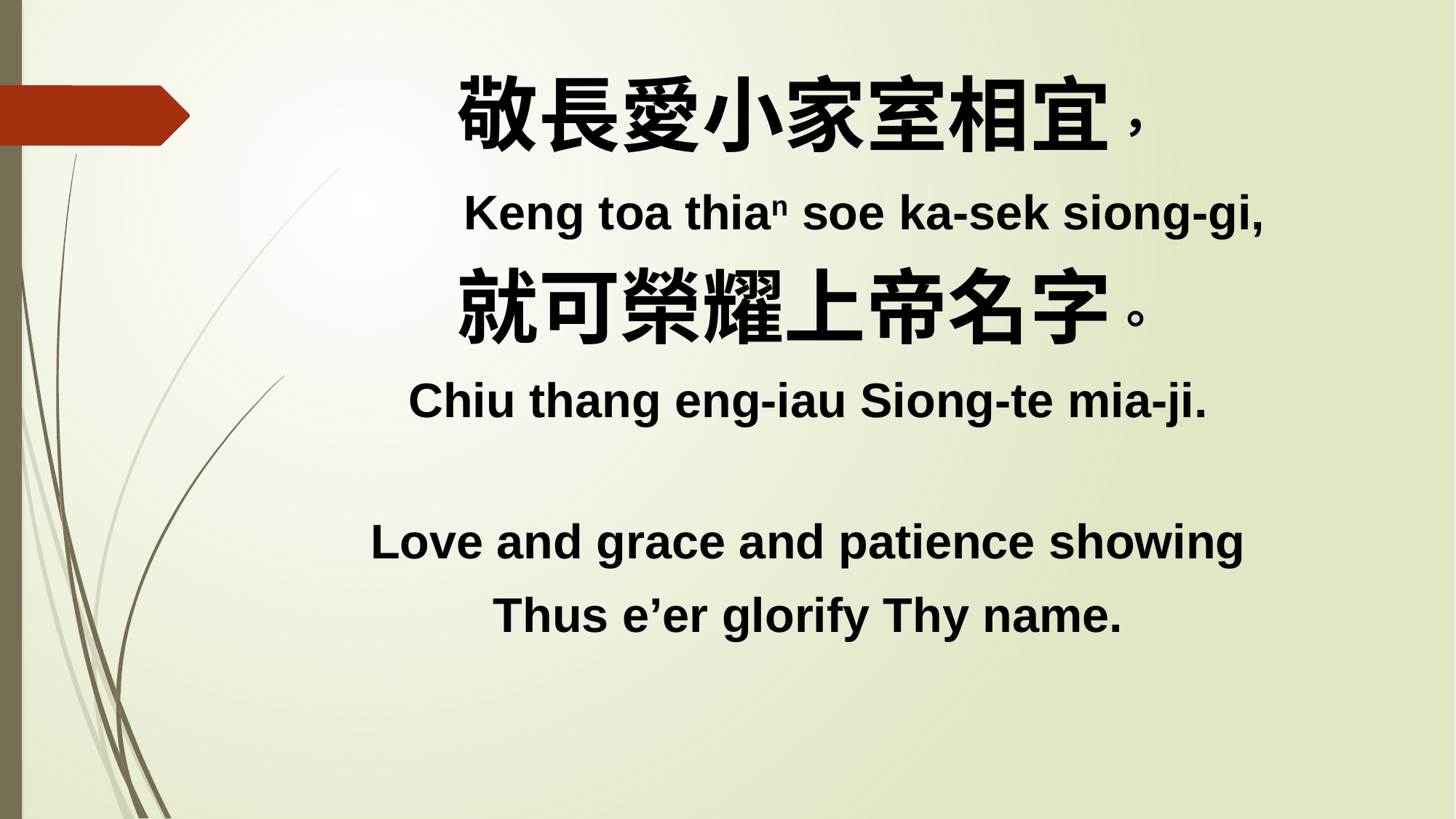

敬長愛小家室相宜，
            Keng toa thian soe ka-sek siong-gi,
就可榮耀上帝名字。
Chiu thang eng-iau Siong-te mia-ji.

Love and grace and patience showing
Thus e’er glorify Thy name.